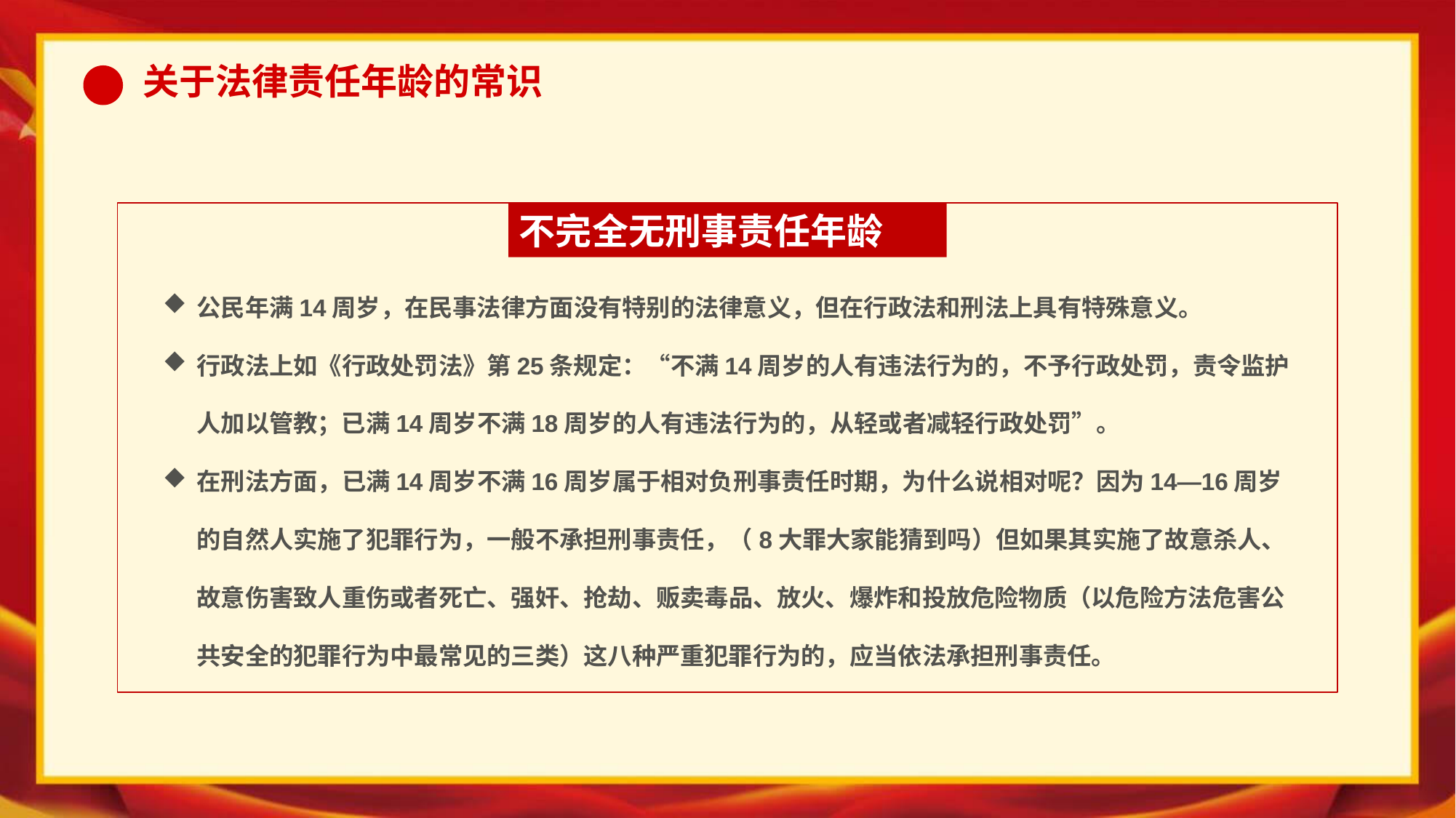

公民年满14周岁，在民事法律方面没有特别的法律意义，但在行政法和刑法上具有特殊意义。
行政法上如《行政处罚法》第25条规定：“不满14周岁的人有违法行为的，不予行政处罚，责令监护人加以管教；已满14周岁不满18周岁的人有违法行为的，从轻或者减轻行政处罚”。
在刑法方面，已满14周岁不满16周岁属于相对负刑事责任时期，为什么说相对呢？因为14—16周岁的自然人实施了犯罪行为，一般不承担刑事责任，（8大罪大家能猜到吗）但如果其实施了故意杀人、故意伤害致人重伤或者死亡、强奸、抢劫、贩卖毒品、放火、爆炸和投放危险物质（以危险方法危害公共安全的犯罪行为中最常见的三类）这八种严重犯罪行为的，应当依法承担刑事责任。
不完全无刑事责任年龄